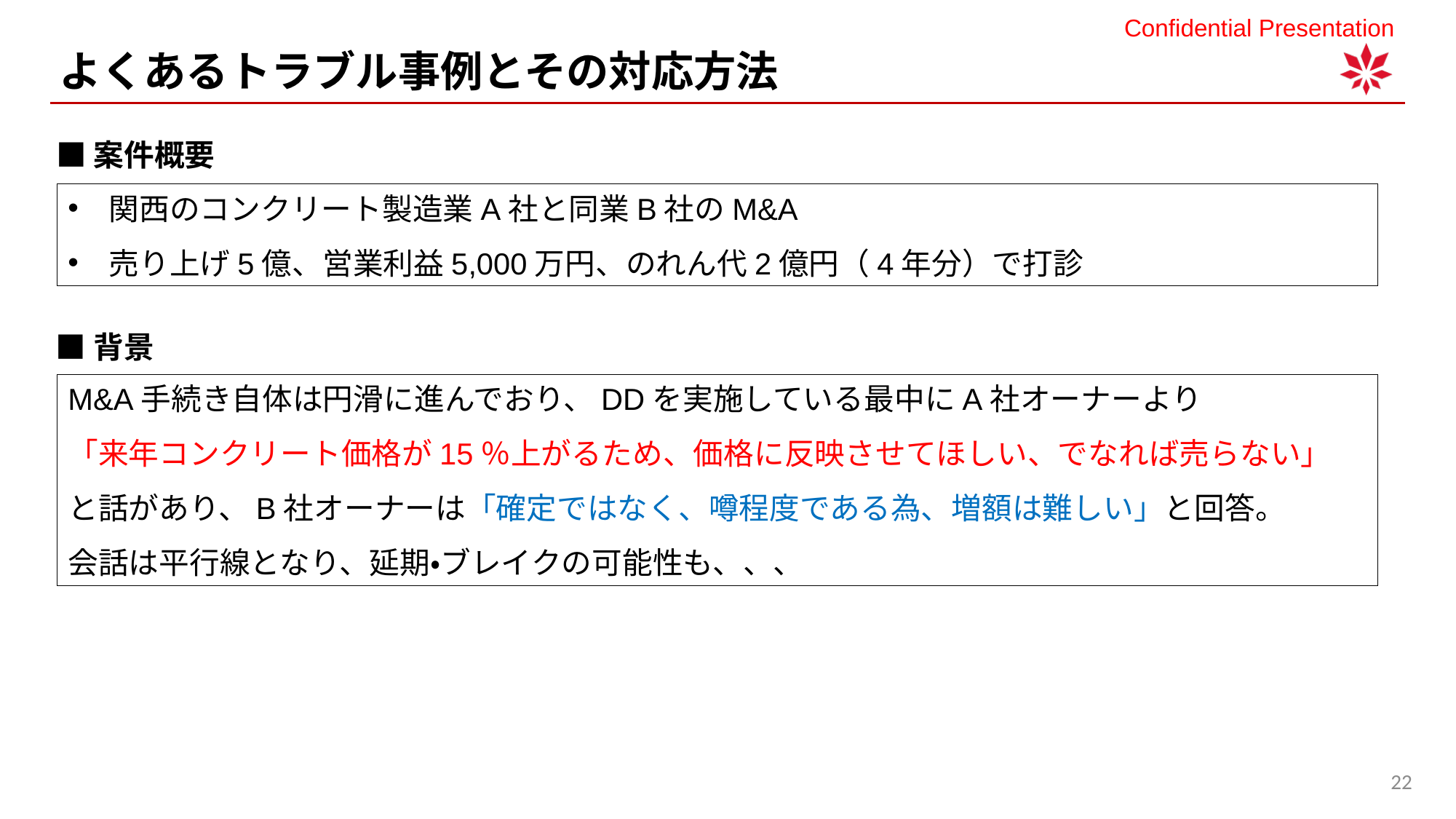

よくあるトラブル事例とその対応方法
■案件概要
関西のコンクリート製造業A社と同業B社のM&A
売り上げ5億、営業利益5,000万円、のれん代2億円（4年分）で打診
■背景
M&A手続き自体は円滑に進んでおり、DDを実施している最中にA社オーナーより
「来年コンクリート価格が15％上がるため、価格に反映させてほしい、でなれば売らない」
と話があり、B社オーナーは「確定ではなく、噂程度である為、増額は難しい」と回答。
会話は平行線となり、延期・ブレイクの可能性も、、、
22